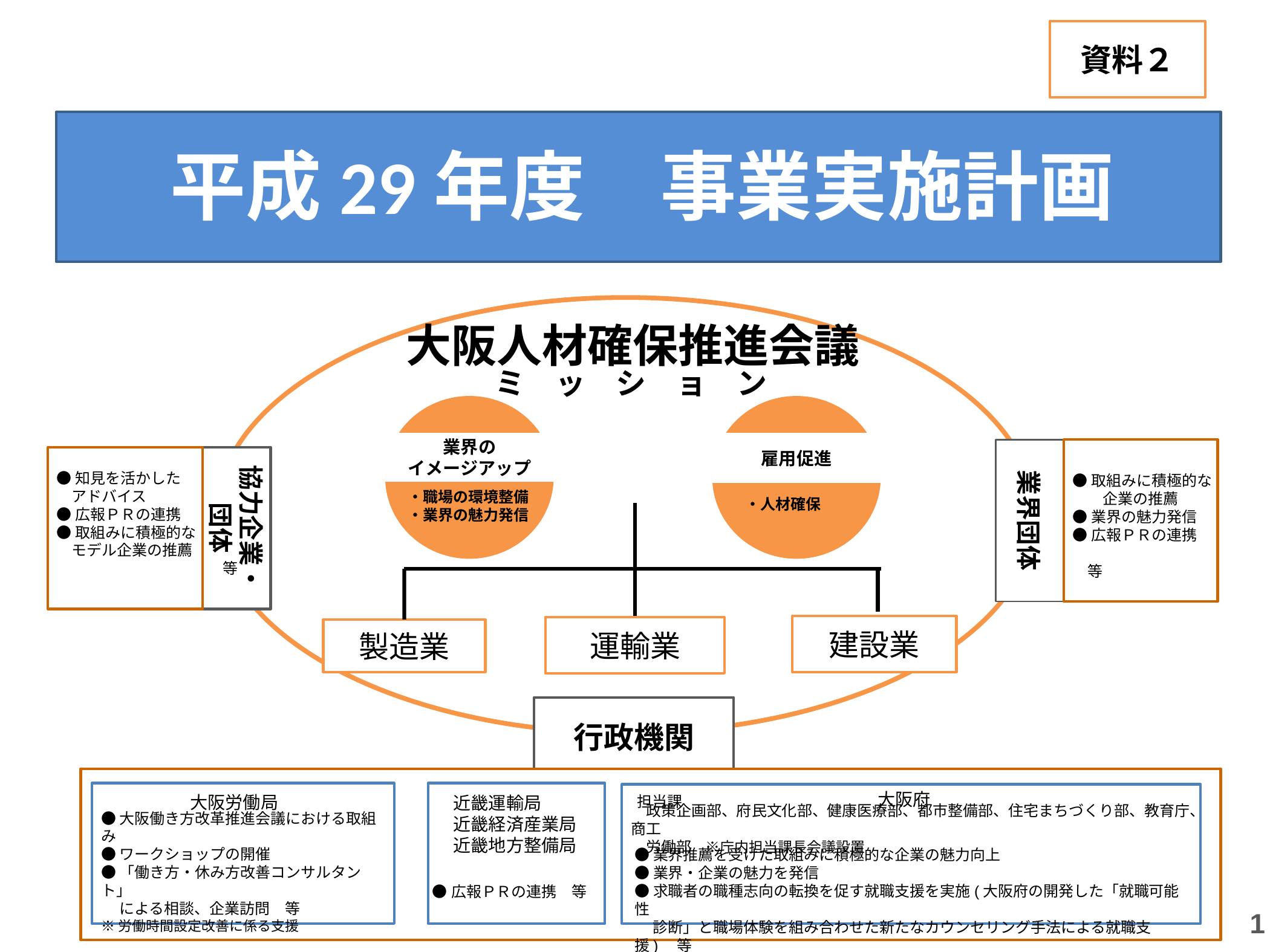

資料２
# 平成29年度　事業実施計画

大阪人材確保推進会議
ミ　ッ　シ　ョ　ン

業界の
イメージアップ
雇用促進

業界団体

協力企業・
団体
●知見を活かした
　アドバイス
●広報ＰＲの連携
●取組みに積極的な
　モデル企業の推薦
　　　　　　　　　　　等
●取組みに積極的な
　　企業の推薦
●業界の魅力発信
●広報ＰＲの連携
　　　　　　　　　　　　等
・職場の環境整備
・業界の魅力発信
・人材確保
建設業
運輸業
製造業
行政機関

●大阪働き方改革推進会議における取組み
●ワークショップの開催
●「働き方・休み方改善コンサルタント」
　 による相談、企業訪問　等
※労働時間設定改善に係る支援

　政策企画部、府民文化部、健康医療部、都市整備部、住宅まちづくり部、教育庁、商工
　労働部　※庁内担当課長会議設置

大阪府
大阪労働局
担当課
　近畿運輸局
　近畿経済産業局
　近畿地方整備局
●業界推薦を受けた取組みに積極的な企業の魅力向上
●業界・企業の魅力を発信
●求職者の職種志向の転換を促す就職支援を実施(大阪府の開発した「就職可能性
　 診断」と職場体験を組み合わせた新たなカウンセリング手法による就職支援)　等
３．スケジュール（計画）
●広報ＰＲの連携　等
1